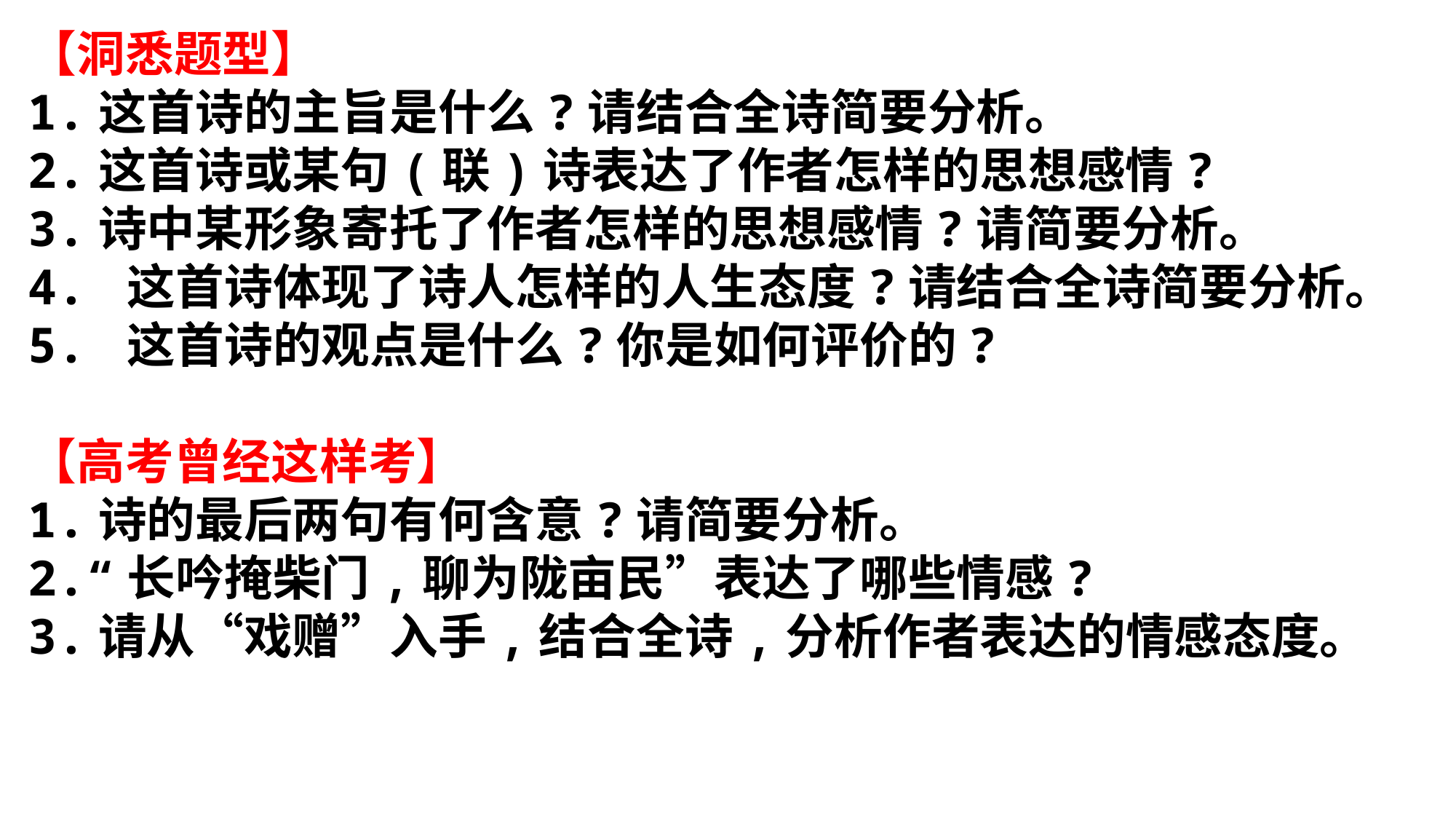

【洞悉题型】
1.这首诗的主旨是什么?请结合全诗简要分析。
2.这首诗或某句(联)诗表达了作者怎样的思想感情?
3.诗中某形象寄托了作者怎样的思想感情?请简要分析。
4. 这首诗体现了诗人怎样的人生态度?请结合全诗简要分析。
5. 这首诗的观点是什么?你是如何评价的?

【高考曾经这样考】
1.诗的最后两句有何含意?请简要分析。
2.“长吟掩柴门,聊为陇亩民”表达了哪些情感?
3.请从“戏赠”入手,结合全诗,分析作者表达的情感态度。